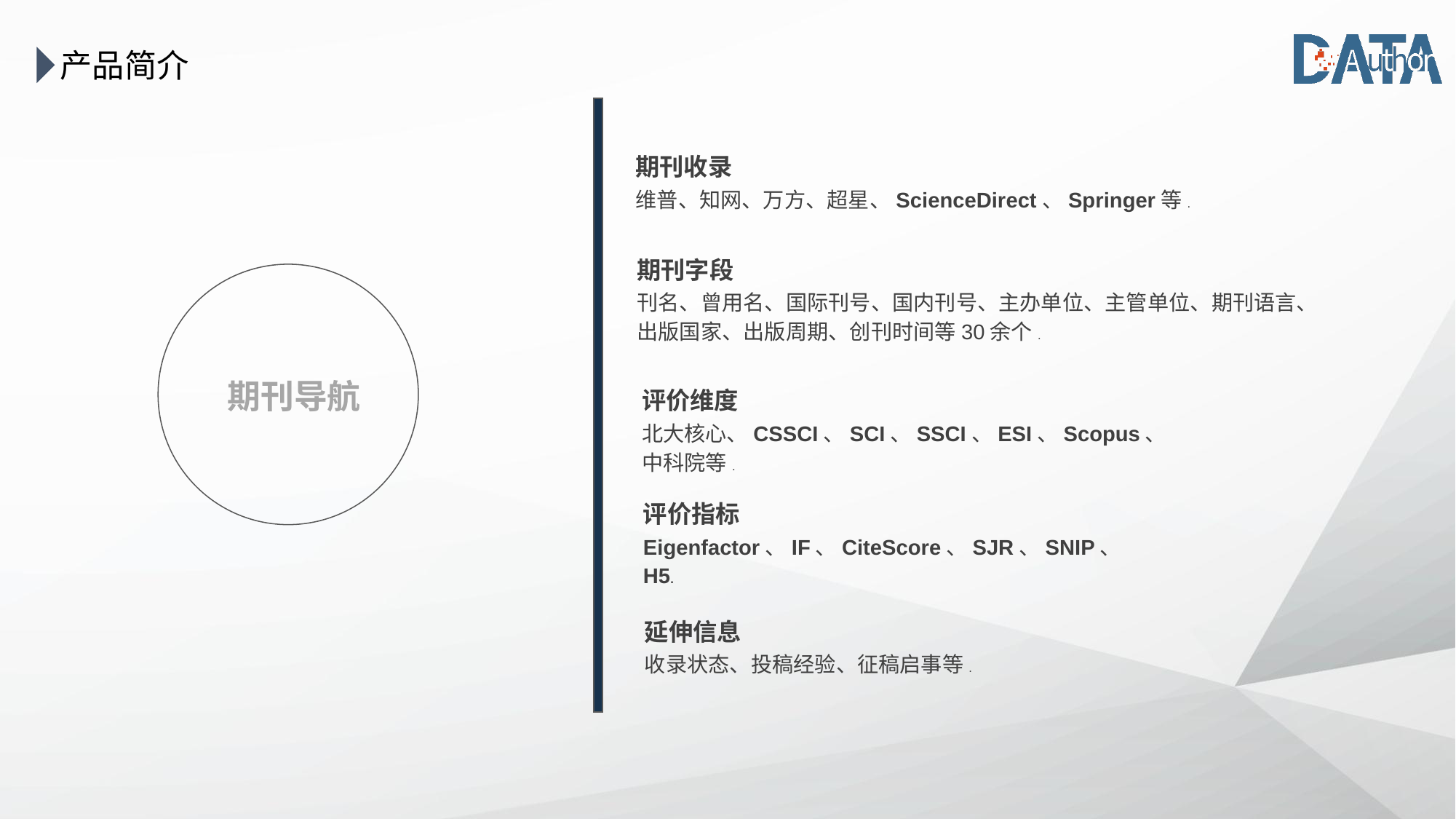

产品简介

期刊收录
维普、知网、万方、超星、ScienceDirect、Springer等.
期刊字段
刊名、曾用名、国际刊号、国内刊号、主办单位、主管单位、期刊语言、出版国家、出版周期、创刊时间等30余个.

期刊导航
评价维度
北大核心、CSSCI、SCI、SSCI、ESI、Scopus、中科院等.
评价指标
Eigenfactor、IF、CiteScore、SJR、SNIP、H5.
延伸信息
收录状态、投稿经验、征稿启事等.